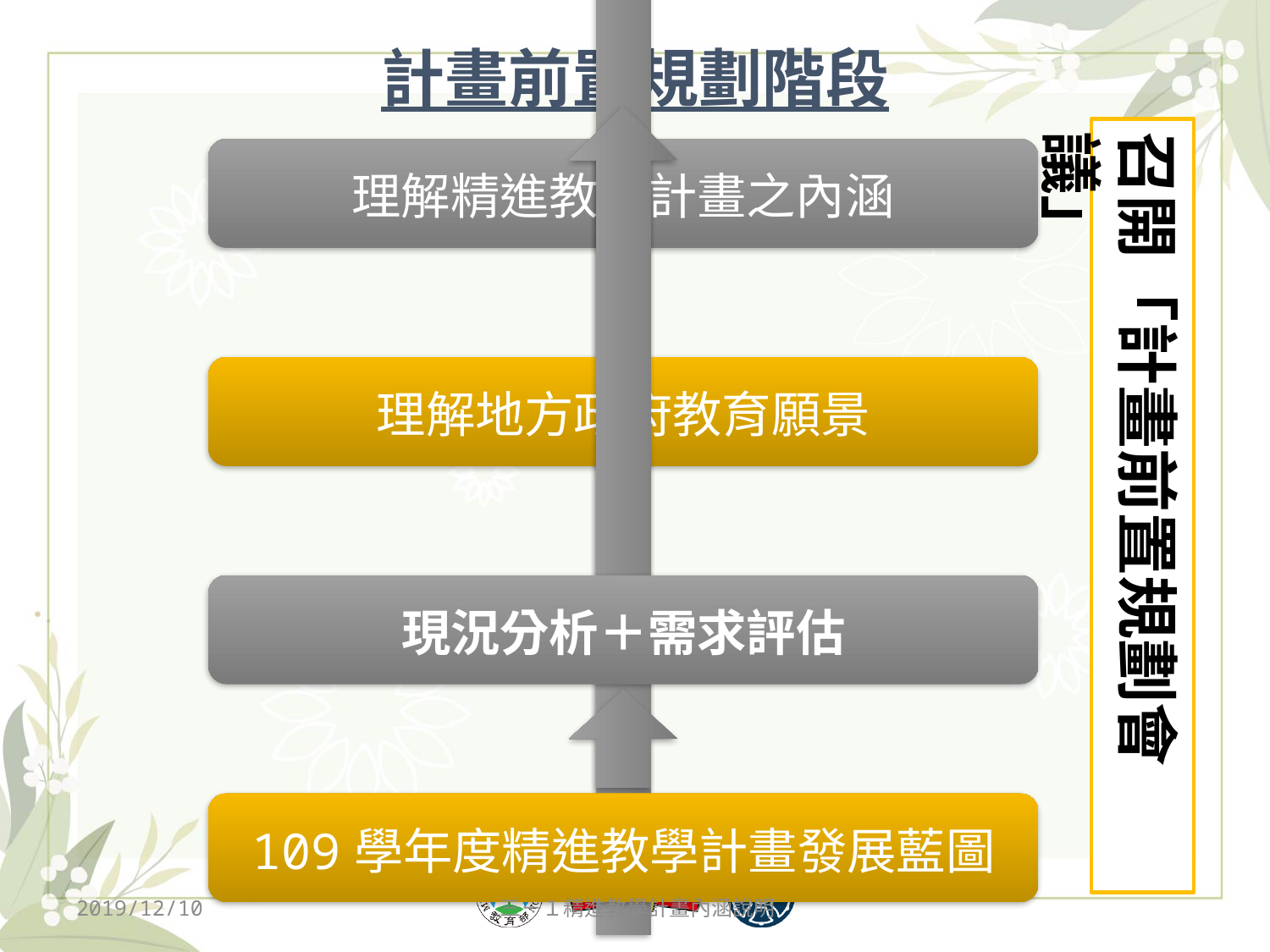

# 計畫前置規劃階段
召開「計畫前置規劃會議」
理解精進教學計畫之內涵
理解地方政府教育願景
現況分析＋需求評估
109學年度精進教學計畫發展藍圖
2019/12/10
三－１精進教學計畫內涵說明